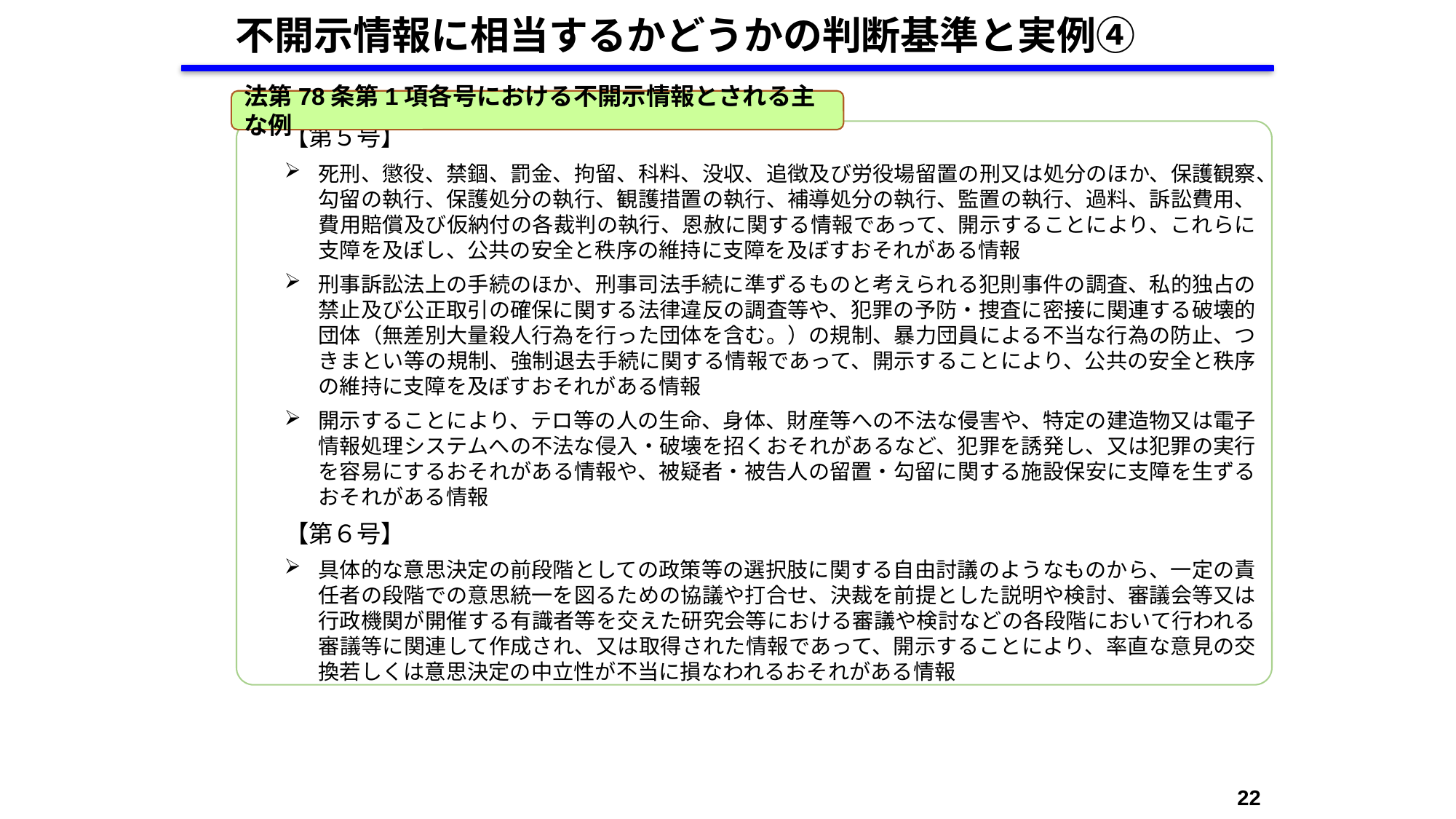

不開示情報に相当するかどうかの判断基準と実例④

法第78条第1項各号における不開示情報とされる主な例
【第５号】
死刑、懲役、禁錮、罰金、拘留、科料、没収、追徴及び労役場留置の刑又は処分のほか、保護観察、勾留の執行、保護処分の執行、観護措置の執行、補導処分の執行、監置の執行、過料、訴訟費用、費用賠償及び仮納付の各裁判の執行、恩赦に関する情報であって、開示することにより、これらに支障を及ぼし、公共の安全と秩序の維持に支障を及ぼすおそれがある情報
刑事訴訟法上の手続のほか、刑事司法手続に準ずるものと考えられる犯則事件の調査、私的独占の禁止及び公正取引の確保に関する法律違反の調査等や、犯罪の予防・捜査に密接に関連する破壊的団体（無差別大量殺人行為を行った団体を含む。）の規制、暴力団員による不当な行為の防止、つきまとい等の規制、強制退去手続に関する情報であって、開示することにより、公共の安全と秩序の維持に支障を及ぼすおそれがある情報
開示することにより、テロ等の人の生命、身体、財産等への不法な侵害や、特定の建造物又は電子情報処理システムへの不法な侵入・破壊を招くおそれがあるなど、犯罪を誘発し、又は犯罪の実行を容易にするおそれがある情報や、被疑者・被告人の留置・勾留に関する施設保安に支障を生ずるおそれがある情報
【第６号】
具体的な意思決定の前段階としての政策等の選択肢に関する自由討議のようなものから、一定の責任者の段階での意思統一を図るための協議や打合せ、決裁を前提とした説明や検討、審議会等又は行政機関が開催する有識者等を交えた研究会等における審議や検討などの各段階において行われる審議等に関連して作成され、又は取得された情報であって、開示することにより、率直な意見の交換若しくは意思決定の中立性が不当に損なわれるおそれがある情報
22